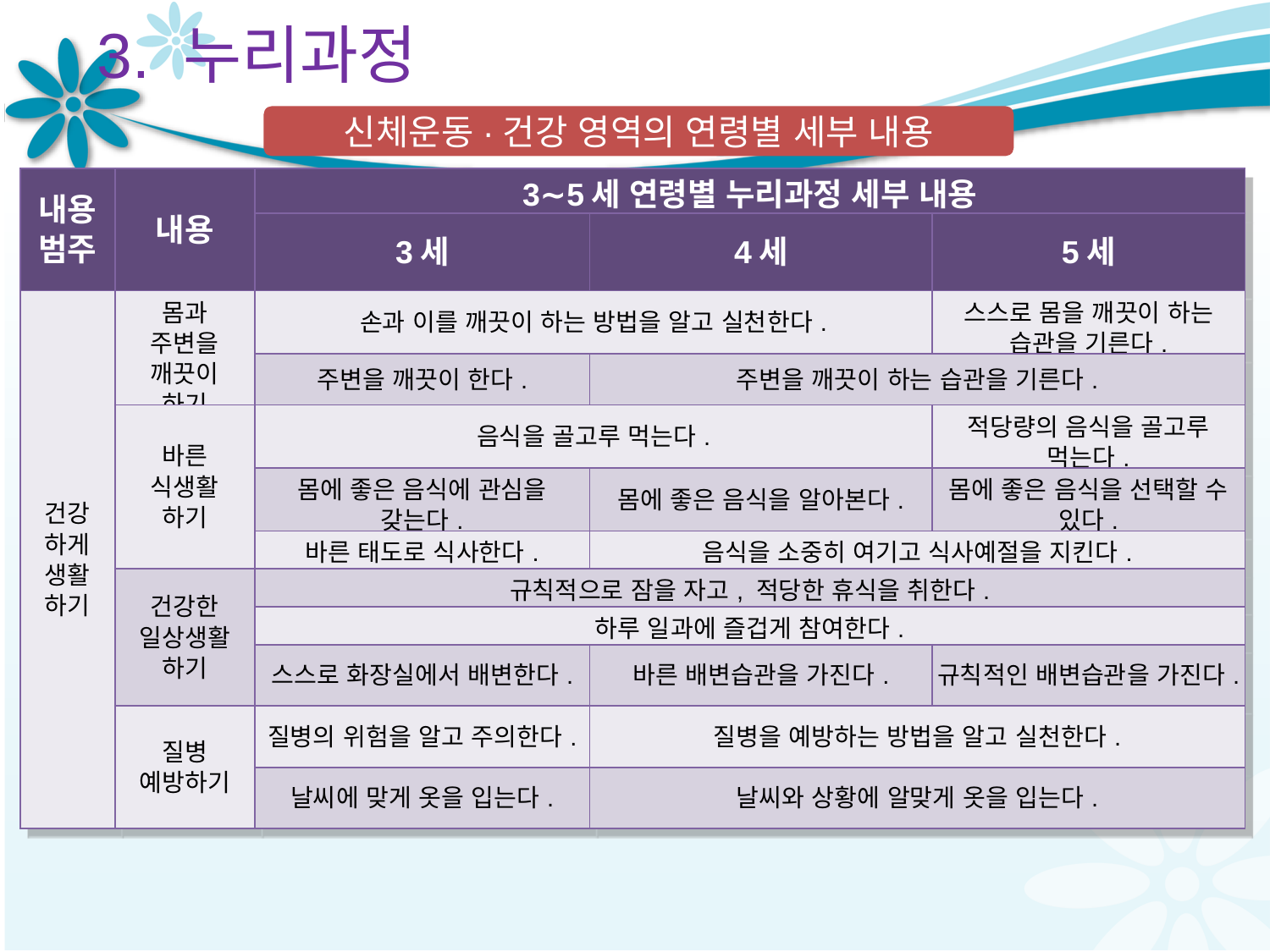

3. 누리과정
신체운동·건강 영역의 연령별 세부 내용
| 내용 범주 | 내용 | 3∼5세 연령별 누리과정 세부 내용 |  |  |
| --- | --- | --- | --- | --- |
|  |  | 3세 | 4세 | 5세 |
| 건강 하게 생활 하기 | 몸과 주변을 깨끗이 하기 | 손과 이를 깨끗이 하는 방법을 알고 실천한다. |  | 스스로 몸을 깨끗이 하는 습관을 기른다. |
|  |  | 주변을 깨끗이 한다. | 주변을 깨끗이 하는 습관을 기른다. |  |
|  | 바른 식생활 하기 | 음식을 골고루 먹는다. |  | 적당량의 음식을 골고루 먹는다. |
|  |  | 몸에 좋은 음식에 관심을 갖는다. | 몸에 좋은 음식을 알아본다. | 몸에 좋은 음식을 선택할 수 있다. |
|  |  | 바른 태도로 식사한다. | 음식을 소중히 여기고 식사예절을 지킨다. |  |
|  | 건강한 일상생활 하기 | 규칙적으로 잠을 자고, 적당한 휴식을 취한다. |  |  |
|  |  | 하루 일과에 즐겁게 참여한다. |  |  |
|  |  | 스스로 화장실에서 배변한다. | 바른 배변습관을 가진다. | 규칙적인 배변습관을 가진다. |
|  | 질병 예방하기 | 질병의 위험을 알고 주의한다. | 질병을 예방하는 방법을 알고 실천한다. |  |
|  |  | 날씨에 맞게 옷을 입는다. | 날씨와 상황에 알맞게 옷을 입는다. |  |